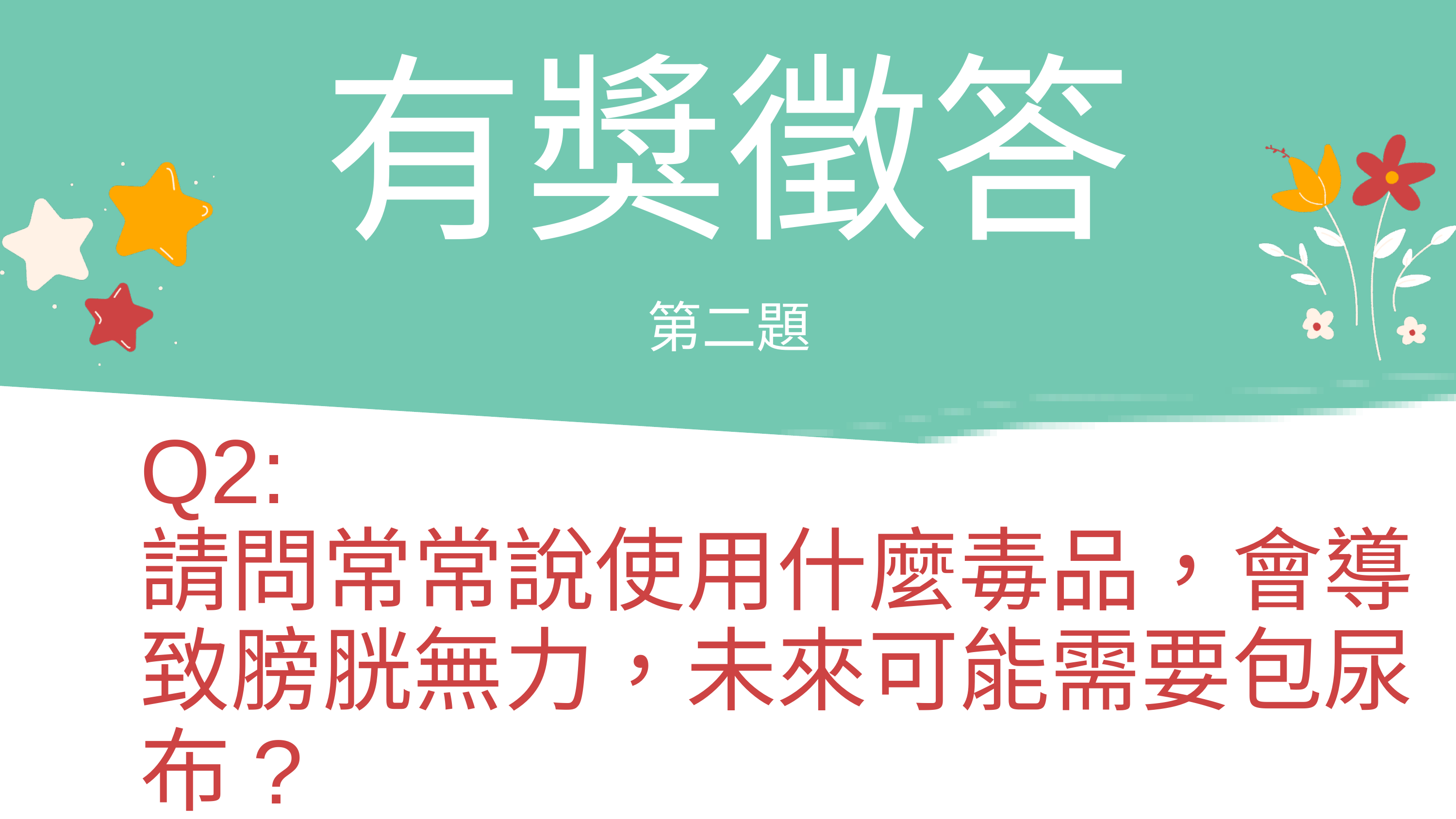

有獎徵答
第二題
|  |  |  |  |
| --- | --- | --- | --- |
|  |  |  |  |
|  |  |  |  |
Q2:
請問常常說使用什麼毒品，會導致膀胱無力，未來可能需要包尿布?